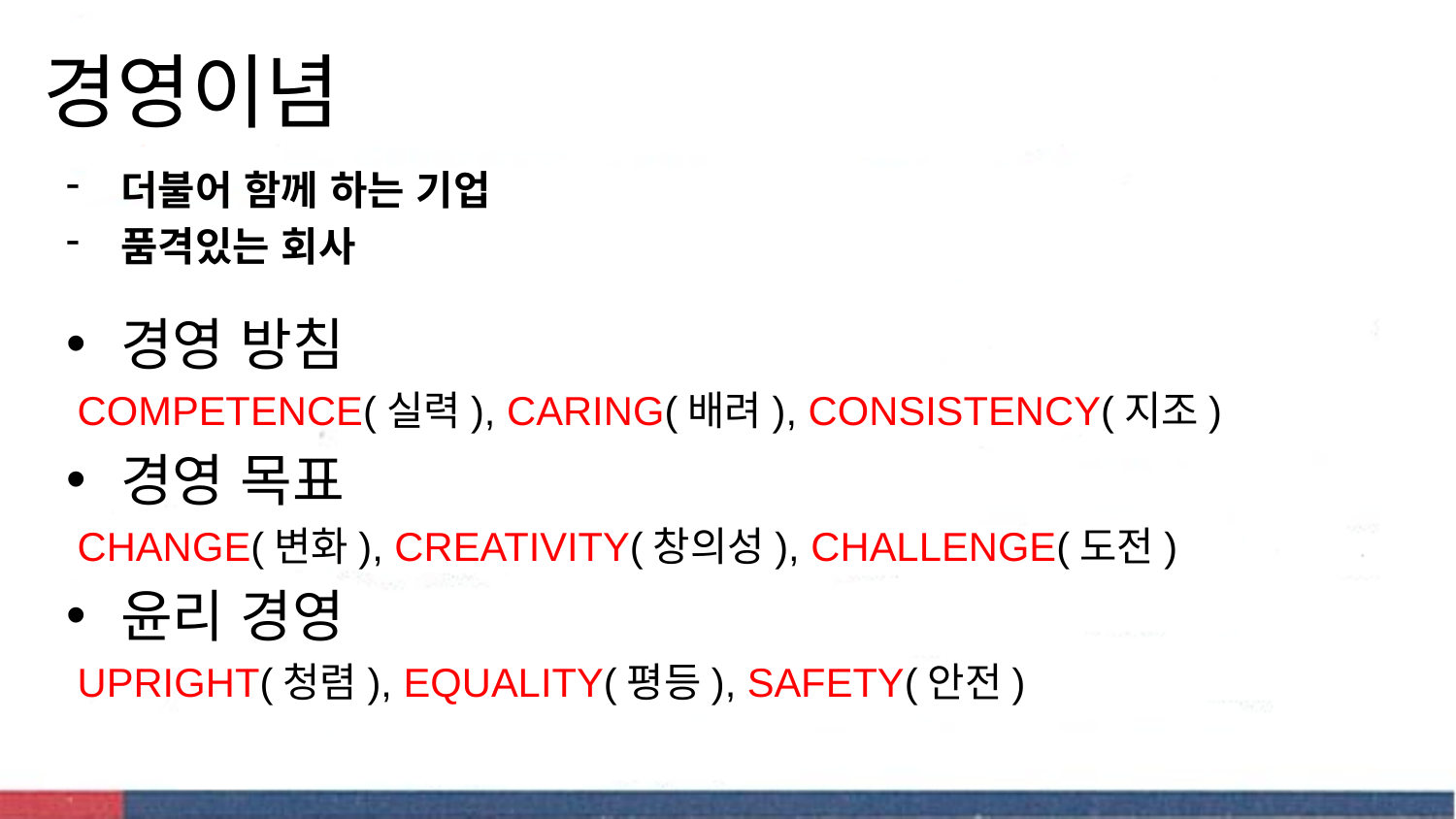

경영이념
더불어 함께 하는 기업
품격있는 회사

경영 방침
 COMPETENCE(실력), CARING(배려), CONSISTENCY(지조)
경영 목표
 CHANGE(변화), CREATIVITY(창의성), CHALLENGE(도전)
윤리 경영
 UPRIGHT(청렴), EQUALITY(평등), SAFETY(안전)